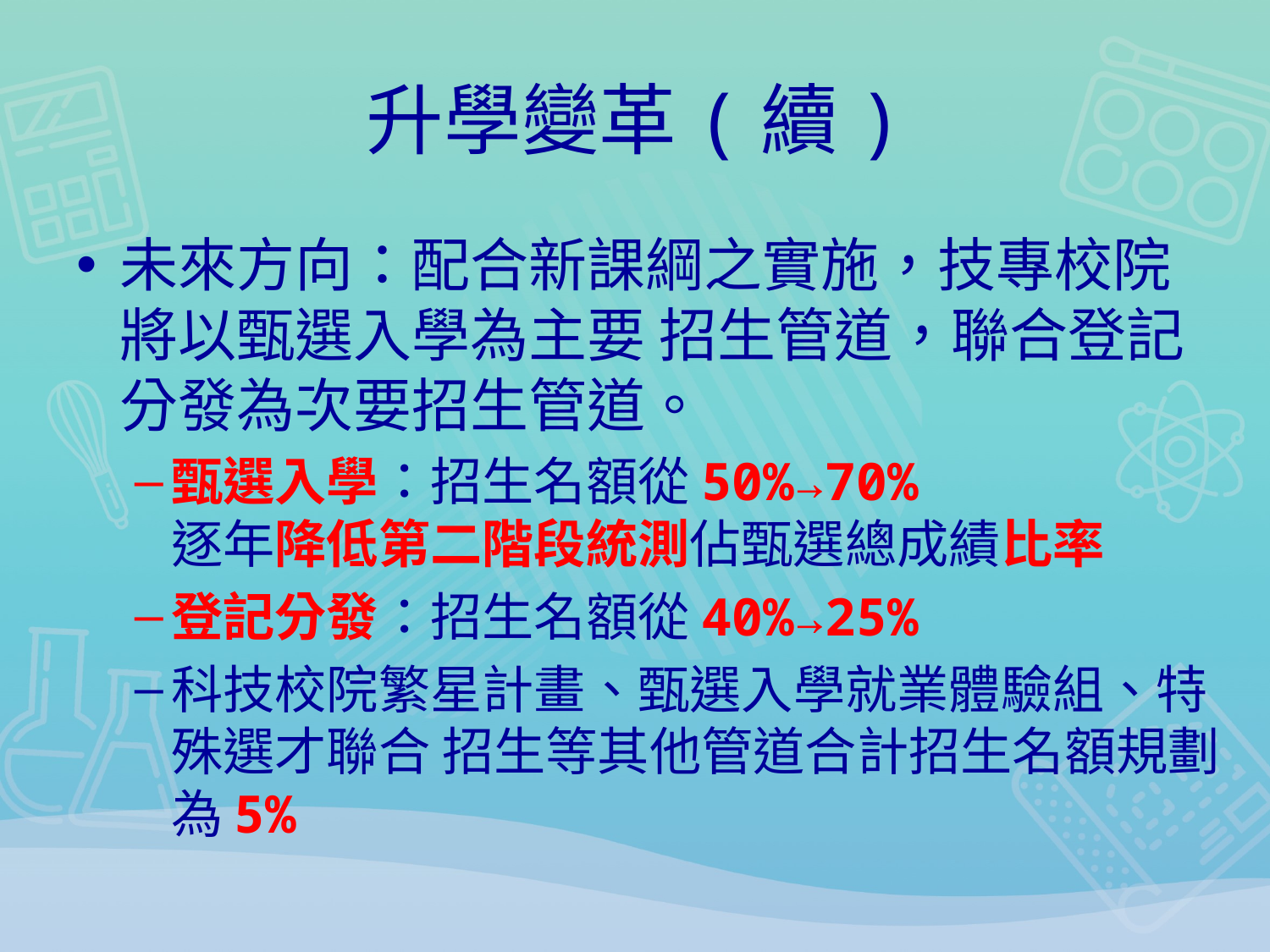

# 升學變革(續)
未來方向：配合新課綱之實施，技專校院將以甄選入學為主要 招生管道，聯合登記分發為次要招生管道。
甄選入學：招生名額從50%→70%
逐年降低第二階段統測佔甄選總成績比率
登記分發：招生名額從40%→25%
科技校院繁星計畫、甄選入學就業體驗組、特殊選才聯合 招生等其他管道合計招生名額規劃為5%